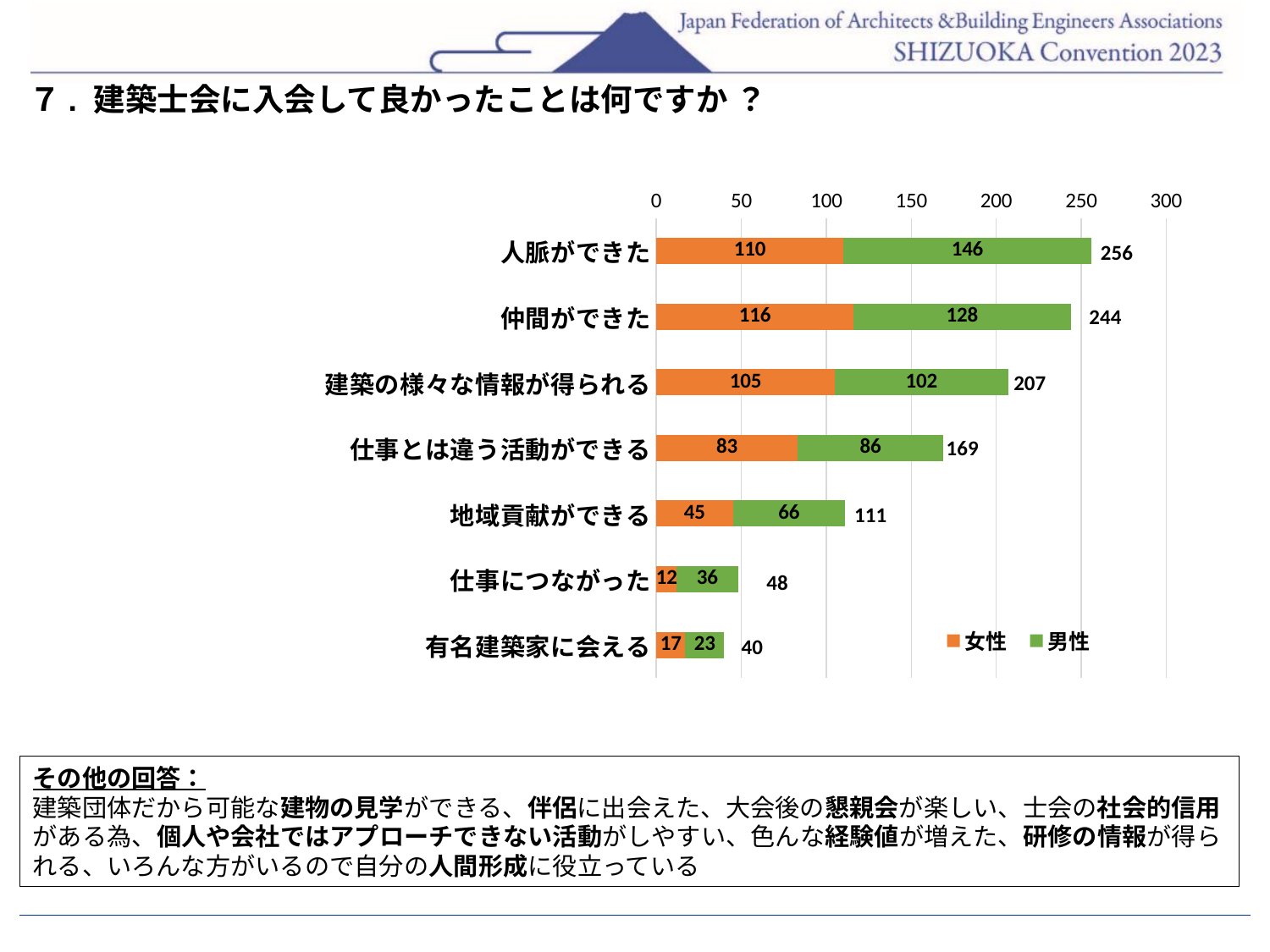

７. 建築士会に入会して良かったことは何ですか ？

### Chart

| Category | 女性 | 男性 |
|---|---|---|
| 人脈ができた | 110.0 | 146.0 |
| 仲間ができた | 116.0 | 128.0 |
| 建築の様々な情報が得られる | 105.0 | 102.0 |
| 仕事とは違う活動ができる | 83.0 | 86.0 |
| 地域貢献ができる | 45.0 | 66.0 |
| 仕事につながった | 12.0 | 36.0 |
| 有名建築家に会える | 17.0 | 23.0 |
256
244
207
169
111
48
40
その他の回答：
建築団体だから可能な建物の見学ができる、伴侶に出会えた、大会後の懇親会が楽しい、士会の社会的信用がある為、個人や会社ではアプローチできない活動がしやすい、色んな経験値が増えた、研修の情報が得られる、いろんな方がいるので自分の人間形成に役立っている